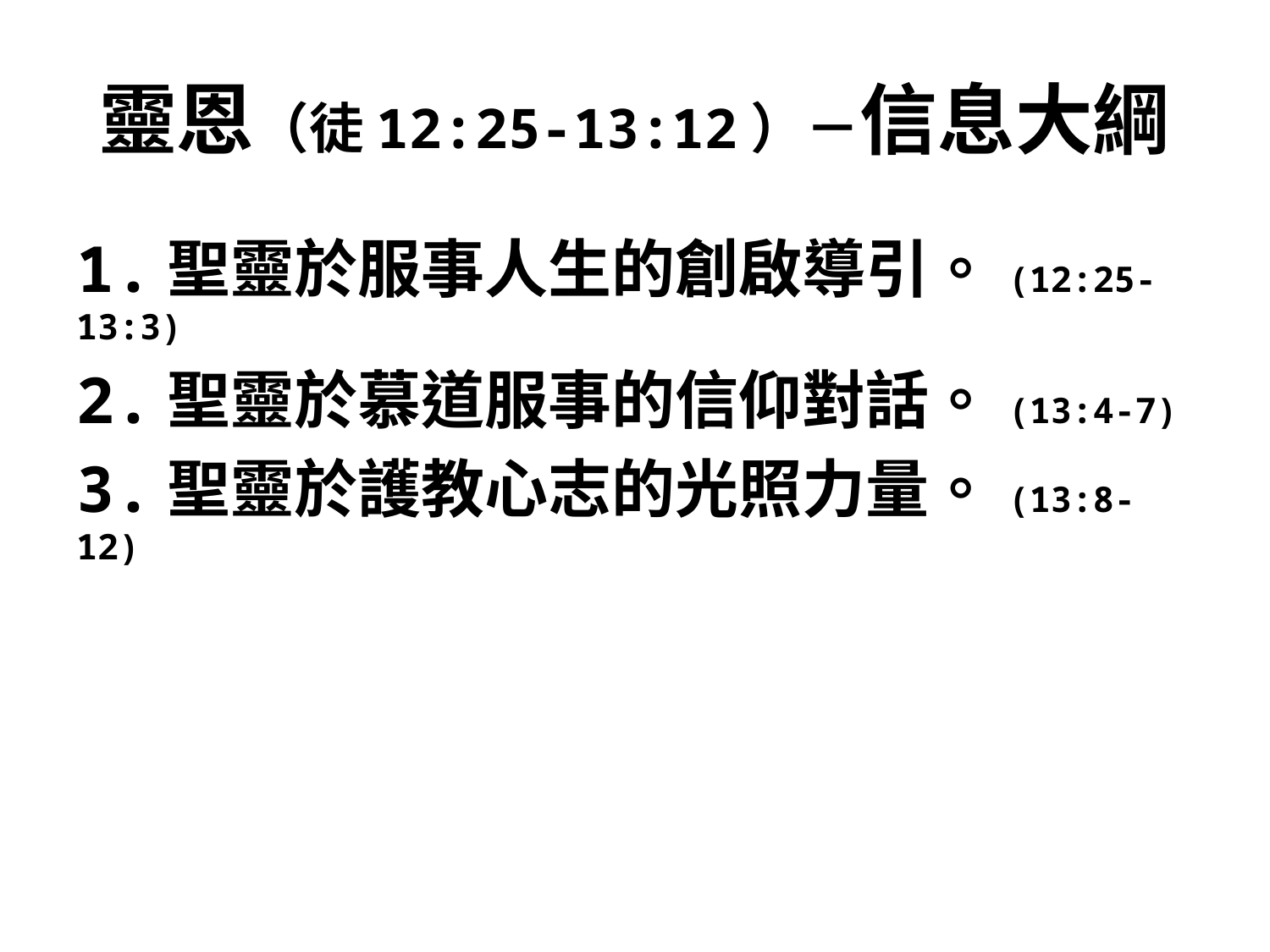

# 靈恩（徒12:25-13:12）－信息大綱
1.聖靈於服事人生的創啟導引。(12:25-13:3)
2.聖靈於慕道服事的信仰對話。(13:4-7)
3.聖靈於護教心志的光照力量。(13:8-12)